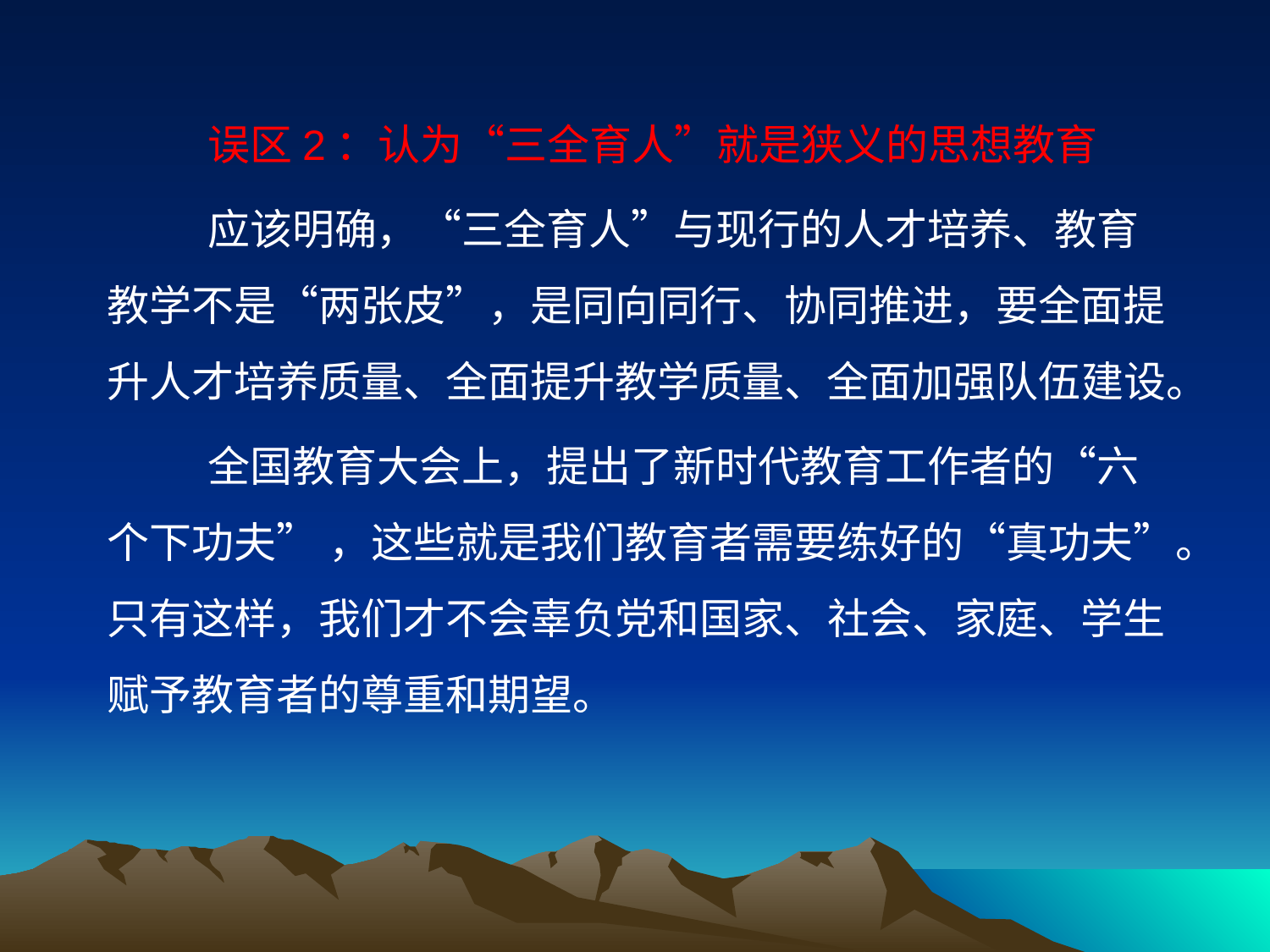

误区2：认为“三全育人”就是狭义的思想教育
应该明确，“三全育人”与现行的人才培养、教育教学不是“两张皮”，是同向同行、协同推进，要全面提升人才培养质量、全面提升教学质量、全面加强队伍建设。
全国教育大会上，提出了新时代教育工作者的“六个下功夫” ，这些就是我们教育者需要练好的“真功夫”。只有这样，我们才不会辜负党和国家、社会、家庭、学生赋予教育者的尊重和期望。